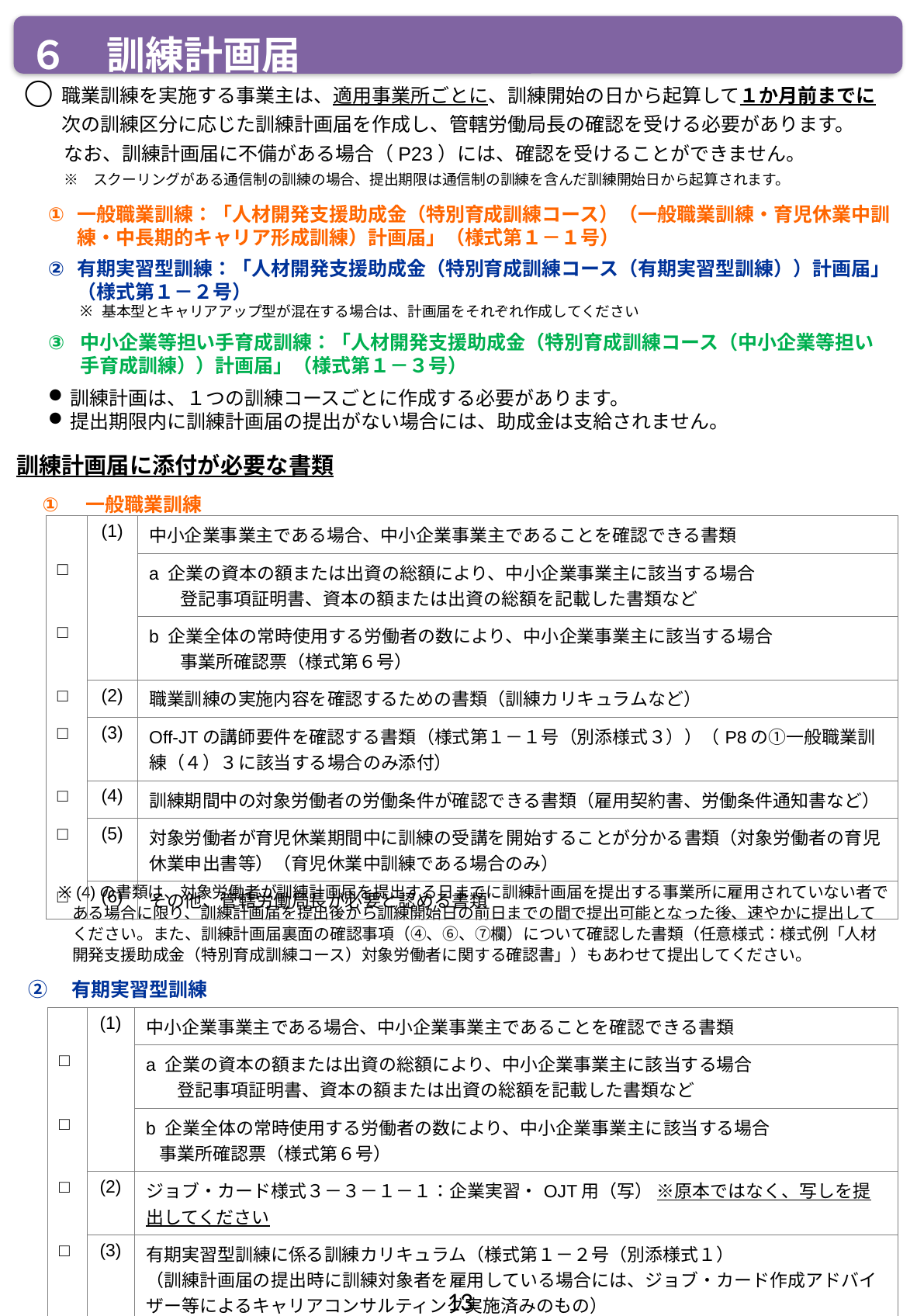

６　訓練計画届
職業訓練を実施する事業主は、適用事業所ごとに、訓練開始の日から起算して１か月前までに次の訓練区分に応じた訓練計画届を作成し、管轄労働局長の確認を受ける必要があります。
　　なお、訓練計画届に不備がある場合（P23）には、確認を受けることができません。
　　※　スクーリングがある通信制の訓練の場合、提出期限は通信制の訓練を含んだ訓練開始日から起算されます。

一般職業訓練：「人材開発支援助成金（特別育成訓練コース）（一般職業訓練・育児休業中訓練・中長期的キャリア形成訓練）計画届」（様式第１－１号）

有期実習型訓練：「人材開発支援助成金（特別育成訓練コース（有期実習型訓練））計画届」（様式第１－２号）
基本型とキャリアアップ型が混在する場合は、計画届をそれぞれ作成してください
中小企業等担い手育成訓練：「人材開発支援助成金（特別育成訓練コース（中小企業等担い手育成訓練））計画届」（様式第１－３号）

訓練計画は、１つの訓練コースごとに作成する必要があります。
提出期限内に訓練計画届の提出がない場合には、助成金は支給されません。

訓練計画届に添付が必要な書類
一般職業訓練

※ (4)の書類は、対象労働者が訓練計画届を提出する日までに訓練計画届を提出する事業所に雇用されていない者である場合に限り、訓練計画届を提出後から訓練開始日の前日までの間で提出可能となった後、速やかに提出してください。また、訓練計画届裏面の確認事項（④、⑥、⑦欄）について確認した書類（任意様式：様式例「人材開発支援助成金（特別育成訓練コース）対象労働者に関する確認書」）もあわせて提出してください。
②　有期実習型訓練
|  | (1) | 中小企業事業主である場合、中小企業事業主であることを確認できる書類 |
| --- | --- | --- |
| □ |  | a 企業の資本の額または出資の総額により、中小企業事業主に該当する場合 　登記事項証明書、資本の額または出資の総額を記載した書類など |
| □ |  | b 企業全体の常時使用する労働者の数により、中小企業事業主に該当する場合 　事業所確認票（様式第６号） |
| □ | (2) | 職業訓練の実施内容を確認するための書類（訓練カリキュラムなど） |
| □ | (3) | Off-JTの講師要件を確認する書類（様式第１－１号（別添様式３））（P8の①一般職業訓練（４）３に該当する場合のみ添付） |
| □ | (4) | 訓練期間中の対象労働者の労働条件が確認できる書類（雇用契約書、労働条件通知書など） |
| □ | (5) | 対象労働者が育児休業期間中に訓練の受講を開始することが分かる書類（対象労働者の育児休業申出書等）（育児休業中訓練である場合のみ） |
| □ | (6) | その他、管轄労働局長が必要と認める書類 |
|  | (1) | 中小企業事業主である場合、中小企業事業主であることを確認できる書類 |
| --- | --- | --- |
| □ |  | a 企業の資本の額または出資の総額により、中小企業事業主に該当する場合 　登記事項証明書、資本の額または出資の総額を記載した書類など |
| □ |  | b 企業全体の常時使用する労働者の数により、中小企業事業主に該当する場合 事業所確認票（様式第６号） |
| □ | (2) | ジョブ・カード様式３－３－１－１：企業実習・OJT用（写） ※原本ではなく、写しを提出してください |
| □ | (3) | 有期実習型訓練に係る訓練カリキュラム（様式第１－２号（別添様式１） （訓練計画届の提出時に訓練対象者を雇用している場合には、ジョブ・カード作成アドバイザー等によるキャリアコンサルティング実施済みのもの） |
13